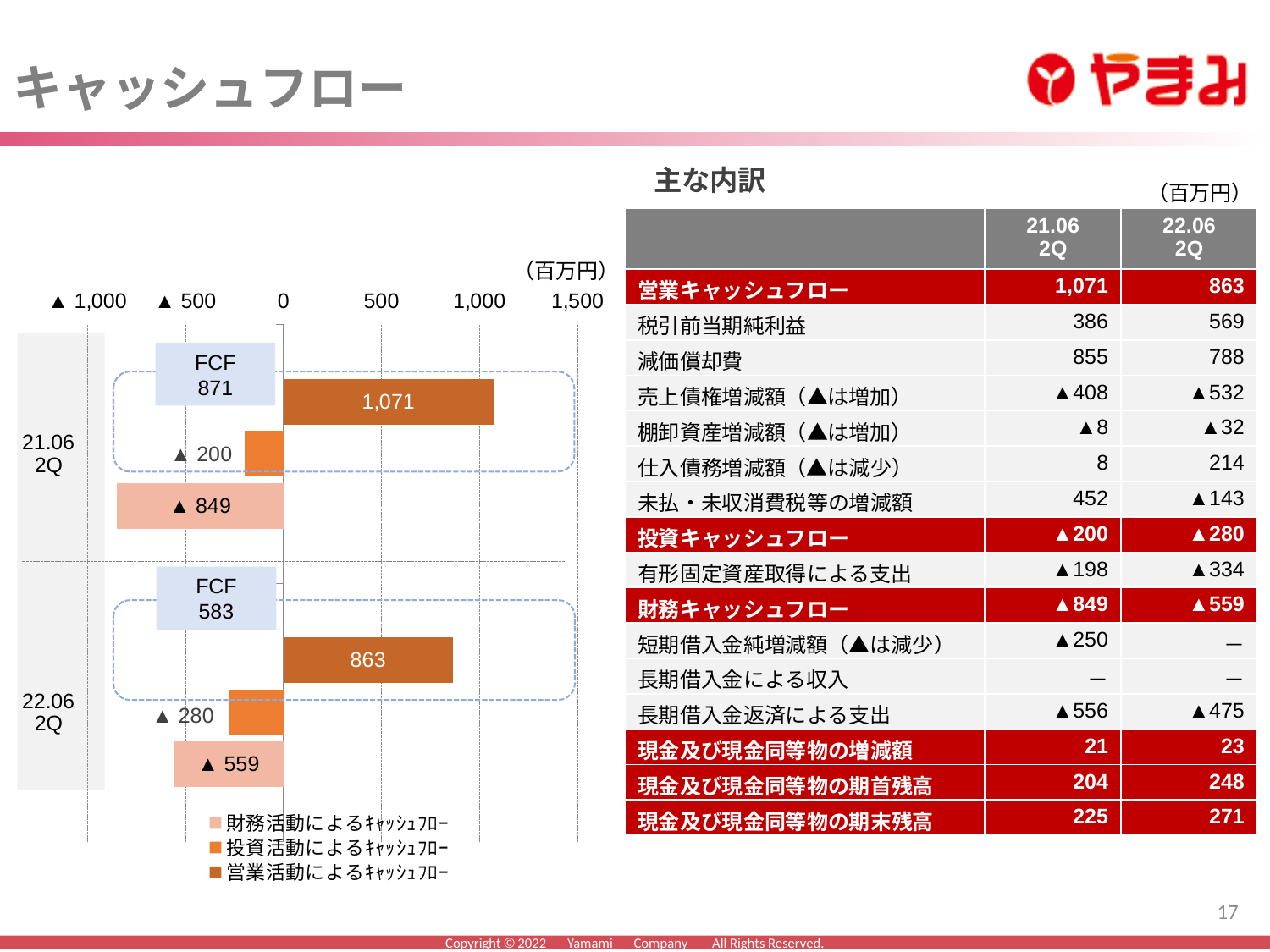

キャッシュフロー
主な内訳
（百万円）
|  | 21.06 2Q | 22.06 2Q |
| --- | --- | --- |
| 営業キャッシュフロー | 1,071 | 863 |
| 税引前当期純利益 | 386 | 569 |
| 減価償却費 | 855 | 788 |
| 売上債権増減額（▲は増加） | ▲408 | ▲532 |
| 棚卸資産増減額（▲は増加） | ▲8 | ▲32 |
| 仕入債務増減額（▲は減少） | 8 | 214 |
| 未払・未収消費税等の増減額 | 452 | ▲143 |
| 投資キャッシュフロー | ▲200 | ▲280 |
| 有形固定資産取得による支出 | ▲198 | ▲334 |
| 財務キャッシュフロー | ▲849 | ▲559 |
| 短期借入金純増減額（▲は減少） | ▲250 | － |
| 長期借入金による収入 | － | － |
| 長期借入金返済による支出 | ▲556 | ▲475 |
| 現金及び現金同等物の増減額 | 21 | 23 |
| 現金及び現金同等物の期首残高 | 204 | 248 |
| 現金及び現金同等物の期末残高 | 225 | 271 |
（百万円）

### Chart

| Category | 営業活動によるｷｬｯｼｭﾌﾛｰ | 投資活動によるｷｬｯｼｭﾌﾛｰ | 財務活動によるｷｬｯｼｭﾌﾛｰ |
|---|---|---|---|
| 21.06
2Q | 1071.0 | -200.0 | -849.0 |
| 22.06
2Q | 863.0 | -280.0 | -559.0 |
FCF
871

FCF
583

17